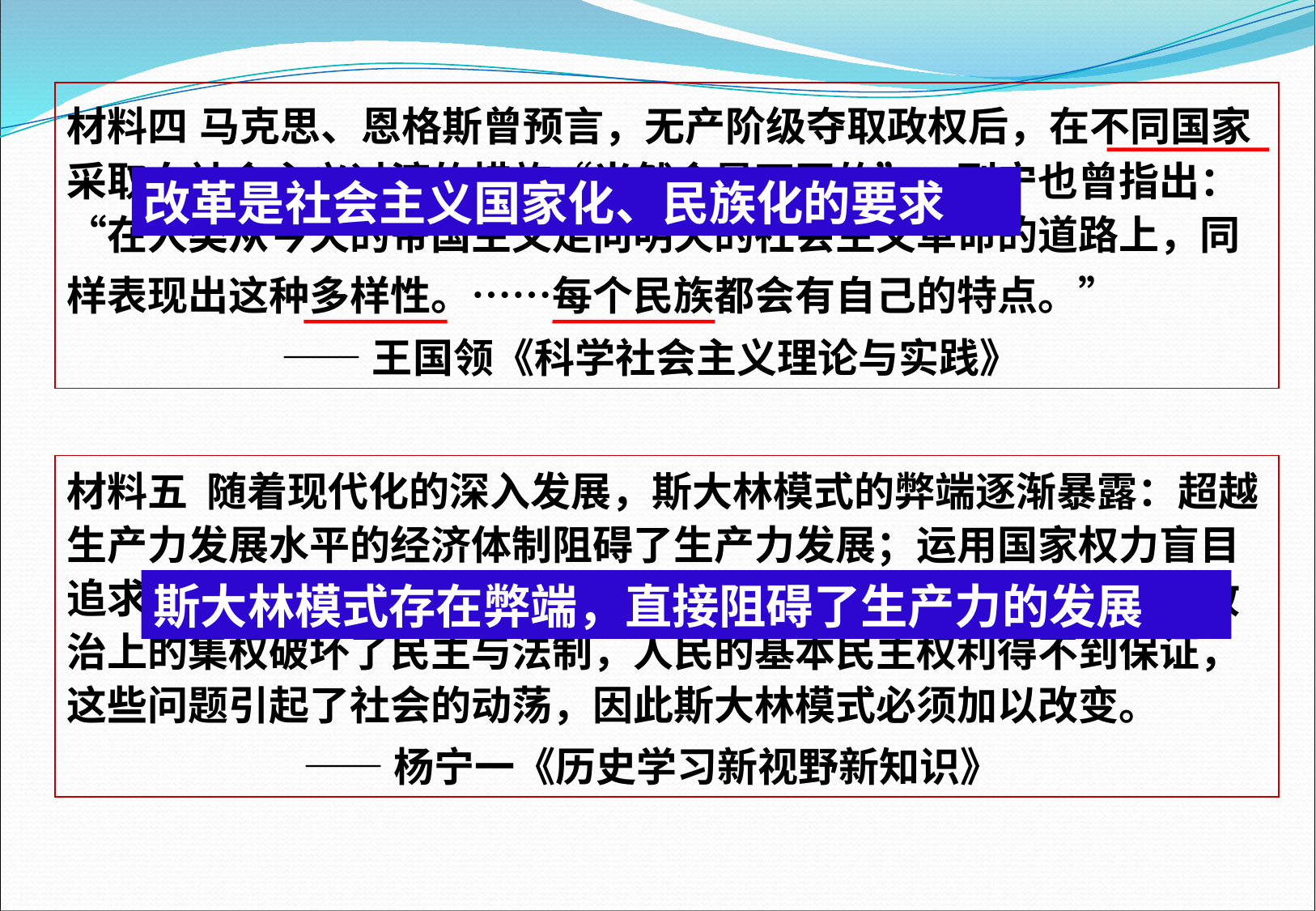

材料四 马克思、恩格斯曾预言，无产阶级夺取政权后，在不同国家采取向社会主义过渡的措施“当然会是不同的”。列宁也曾指出：“在人类从今天的帝国主义走向明天的社会主义革命的道路上，同样表现出这种多样性。……每个民族都会有自己的特点。”
                    ——王国领《科学社会主义理论与实践》

改革是社会主义国家化、民族化的要求

材料五  随着现代化的深入发展，斯大林模式的弊端逐渐暴露：超越生产力发展水平的经济体制阻碍了生产力发展；运用国家权力盲目追求高速度、高积累，难以满足人民提高物质文化水平的要求；政治上的集权破坏了民主与法制，人民的基本民主权利得不到保证，这些问题引起了社会的动荡，因此斯大林模式必须加以改变。
                      ——杨宁一《历史学习新视野新知识》
斯大林模式存在弊端，直接阻碍了生产力的发展